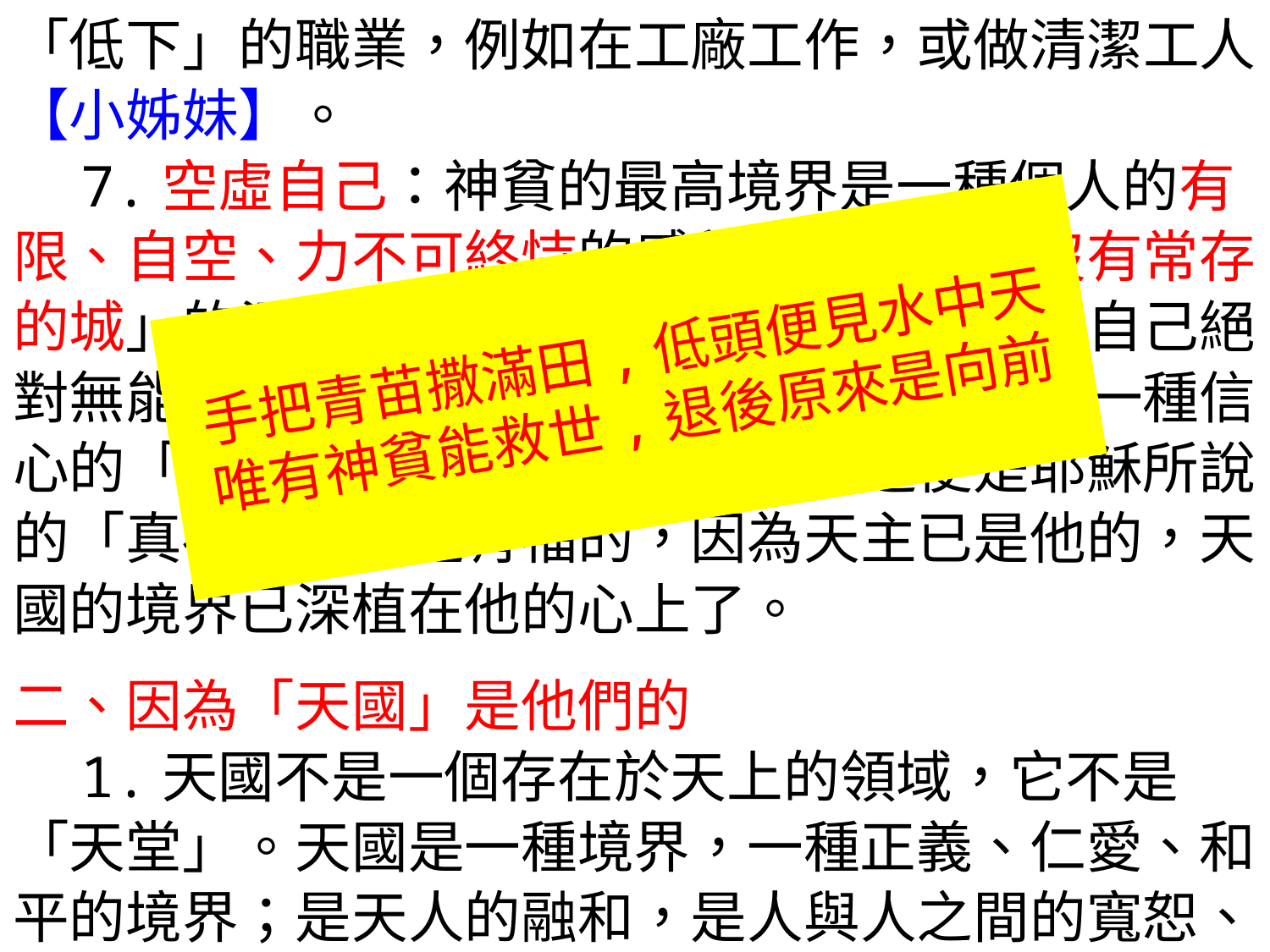

「低下」的職業，例如在工廠工作，或做清潔工人【小姊妹】。
  7.空虛自己：神貧的最高境界是一種個人的有限、自空、力不可終恃的感覺，及「世界沒有常存的城」的深徹覺悟。當人感到生命的有限、自己絕對無能時，如果他肯向神投誠，敢於向前作一種信心的「跳躍」，他便會觸到天主，這便是耶穌所說的「真福」：他是有福的，因為天主已是他的，天國的境界已深植在他的心上了。
二、因為「天國」是他們的
  1.天國不是一個存在於天上的領域，它不是「天堂」。天國是一種境界，一種正義、仁愛、和平的境界；是天人的融和，是人與人之間的寬恕、友愛

手把青苗撒滿田,低頭便見水中天
唯有神貧能救世,退後原來是向前